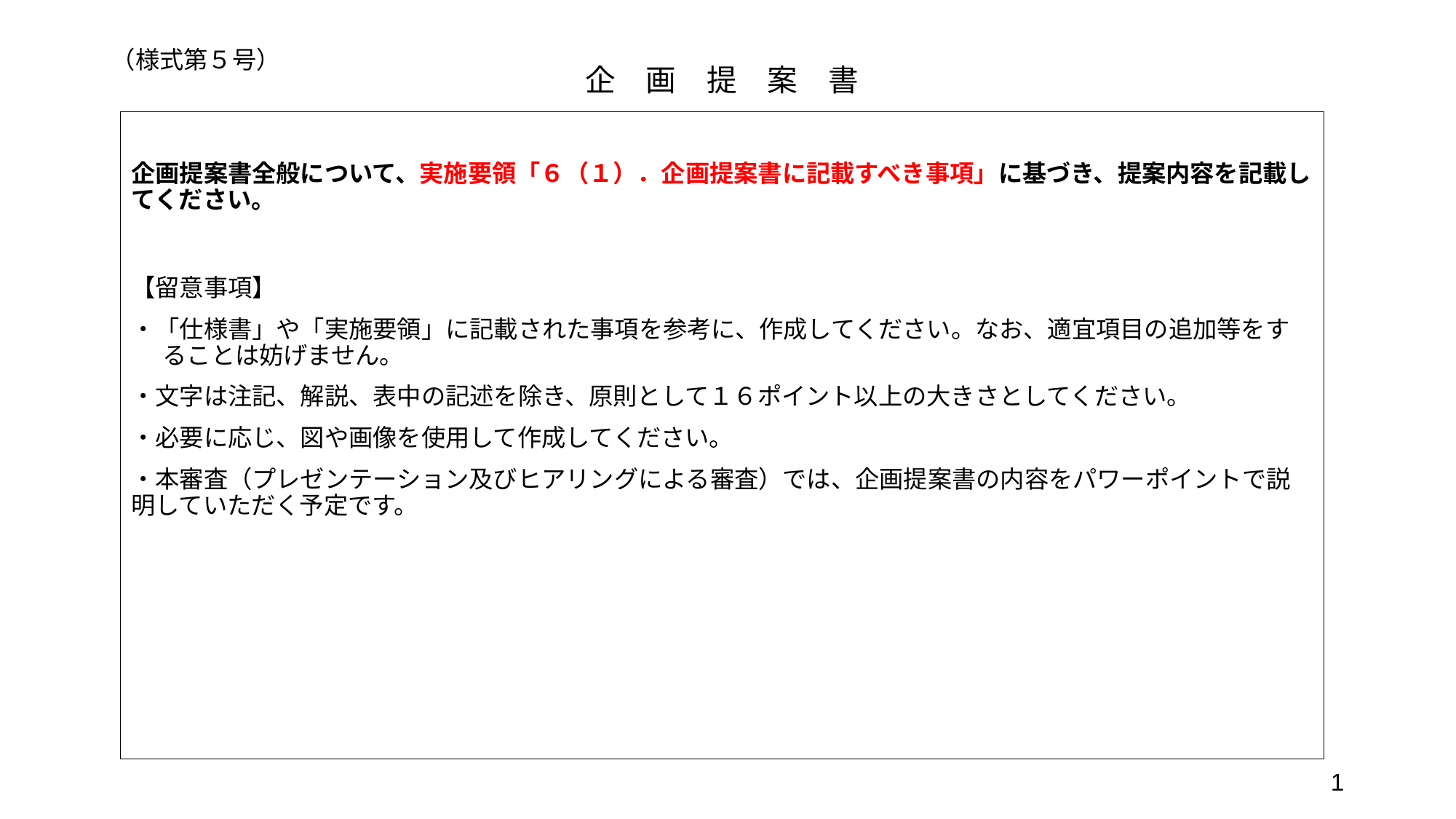

# （様式第５号）
企　画　提　案　書

企画提案書全般について、実施要領「６（１）．企画提案書に記載すべき事項」に基づき、提案内容を記載してください。

【留意事項】
・「仕様書」や「実施要領」に記載された事項を参考に、作成してください。なお、適宜項目の追加等をすることは妨げません。
・文字は注記、解説、表中の記述を除き、原則として１６ポイント以上の大きさとしてください。
・必要に応じ、図や画像を使用して作成してください。
・本審査（プレゼンテーション及びヒアリングによる審査）では、企画提案書の内容をパワーポイントで説明していただく予定です。

1